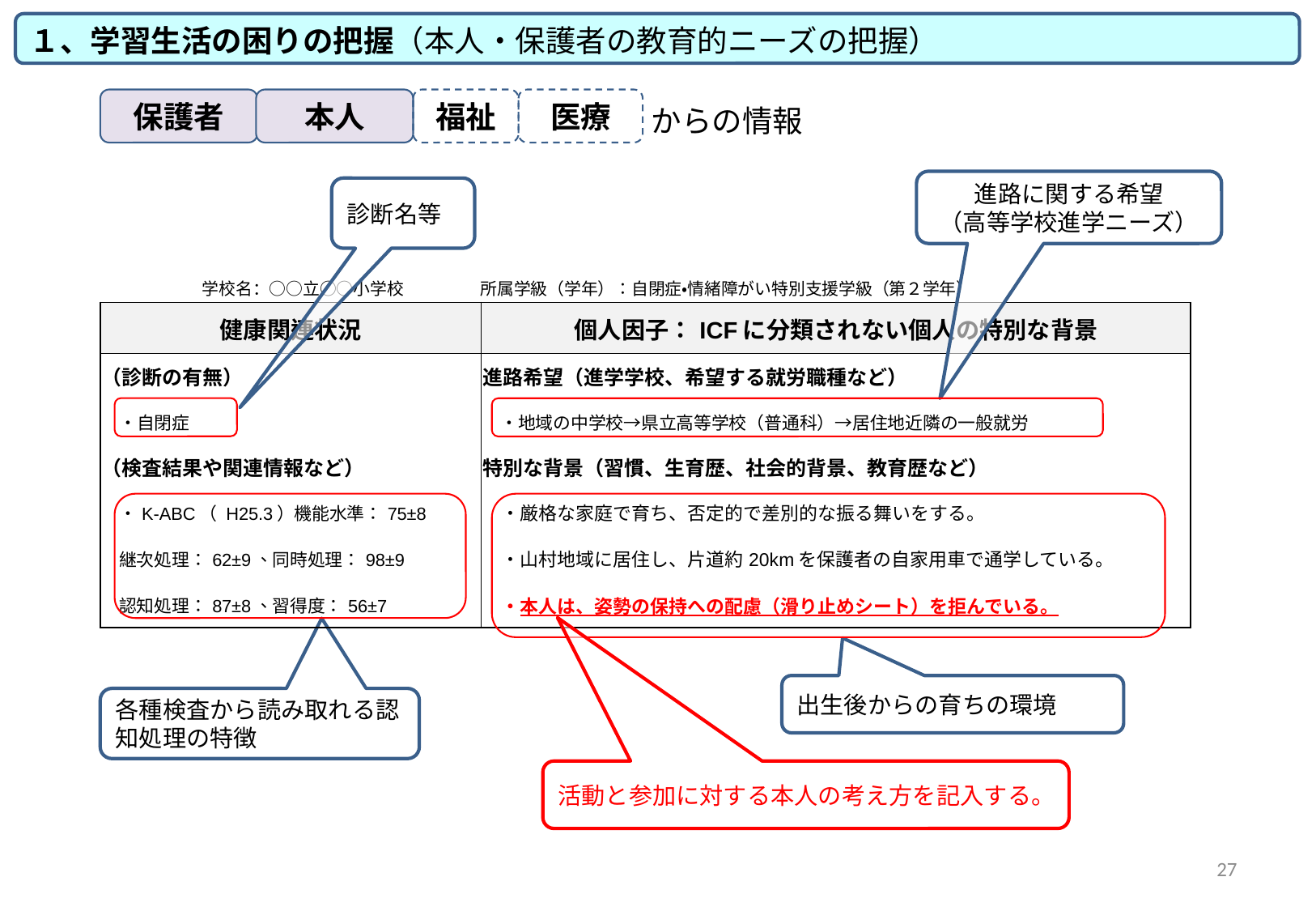

１、学習生活の困りの把握（本人・保護者の教育的ニーズの把握）

保護者
本人
福祉
医療
からの情報
進路に関する希望
（高等学校進学ニーズ）
診断名等
| 学校名：○○立○○小学校 | 所属学級（学年）：自閉症・情緒障がい特別支援学級（第２学年） |  |  |
| --- | --- | --- | --- |
| 健康関連状況 | 個人因子：ICFに分類されない個人の特別な背景 |
| --- | --- |
| （診断の有無） | 進路希望（進学学校、希望する就労職種など） |
| ・自閉症 | ・地域の中学校→県立高等学校（普通科）→居住地近隣の一般就労 |
| （検査結果や関連情報など） | 特別な背景（習慣、生育歴、社会的背景、教育歴など） |
| ・K-ABC（ H25.3）機能水準：75±8 | ・厳格な家庭で育ち、否定的で差別的な振る舞いをする。 |
| 継次処理：62±9、同時処理：98±9 | ・山村地域に居住し、片道約20kmを保護者の自家用車で通学している。 |
| 認知処理：87±8、習得度：56±7 | ・本人は、姿勢の保持への配慮（滑り止めシート）を拒んでいる。 |

出生後からの育ちの環境
各種検査から読み取れる認知処理の特徴
活動と参加に対する本人の考え方を記入する。
27